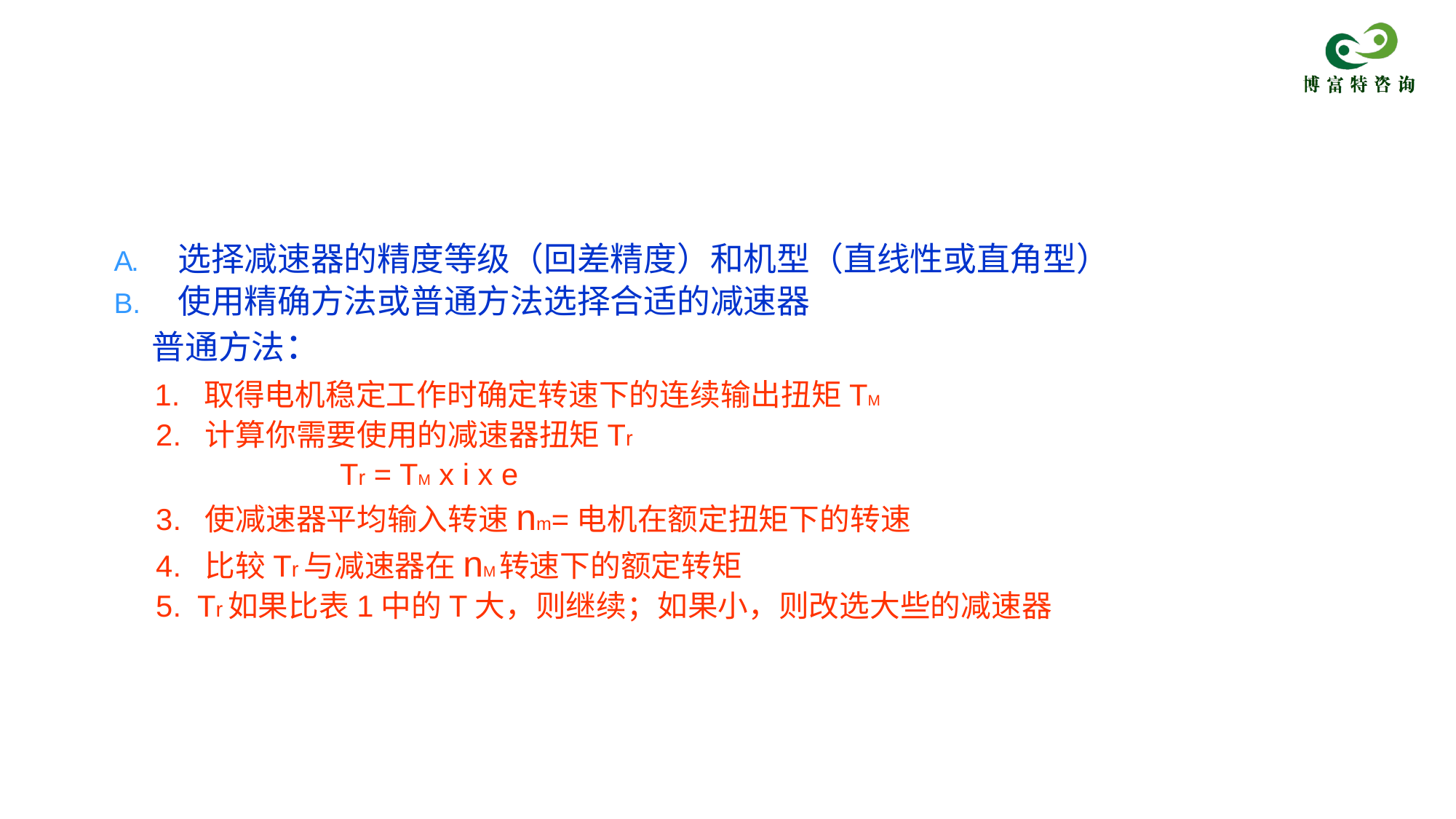

减速器的选择
选择减速器的精度等级（回差精度）和机型（直线性或直角型）
使用精确方法或普通方法选择合适的减速器
    普通方法：
    1.  取得电机稳定工作时确定转速下的连续输出扭矩TM
     2.  计算你需要使用的减速器扭矩Tr
                           Tr = TM x i x e
     3.  使减速器平均输入转速nm=电机在额定扭矩下的转速
     4.  比较Tr与减速器在nM转速下的额定转矩
     5.  Tr如果比表1中的T大，则继续；如果小，则改选大些的减速器